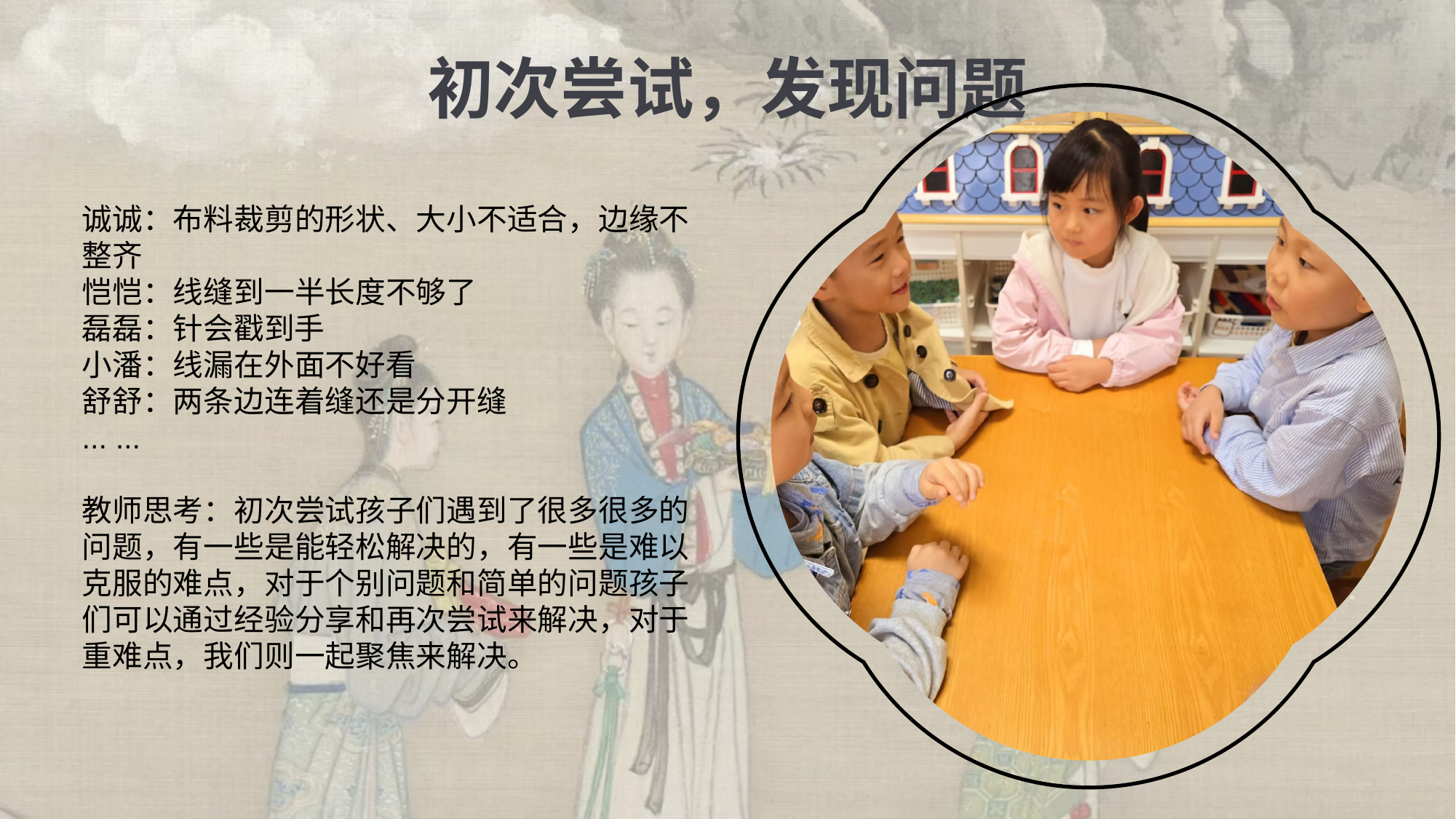

初次尝试，发现问题

诚诚：布料裁剪的形状、大小不适合，边缘不整齐
恺恺：线缝到一半长度不够了
磊磊：针会戳到手
小潘：线漏在外面不好看
舒舒：两条边连着缝还是分开缝
... ...

教师思考：初次尝试孩子们遇到了很多很多的问题，有一些是能轻松解决的，有一些是难以克服的难点，对于个别问题和简单的问题孩子们可以通过经验分享和再次尝试来解决，对于重难点，我们则一起聚焦来解决。